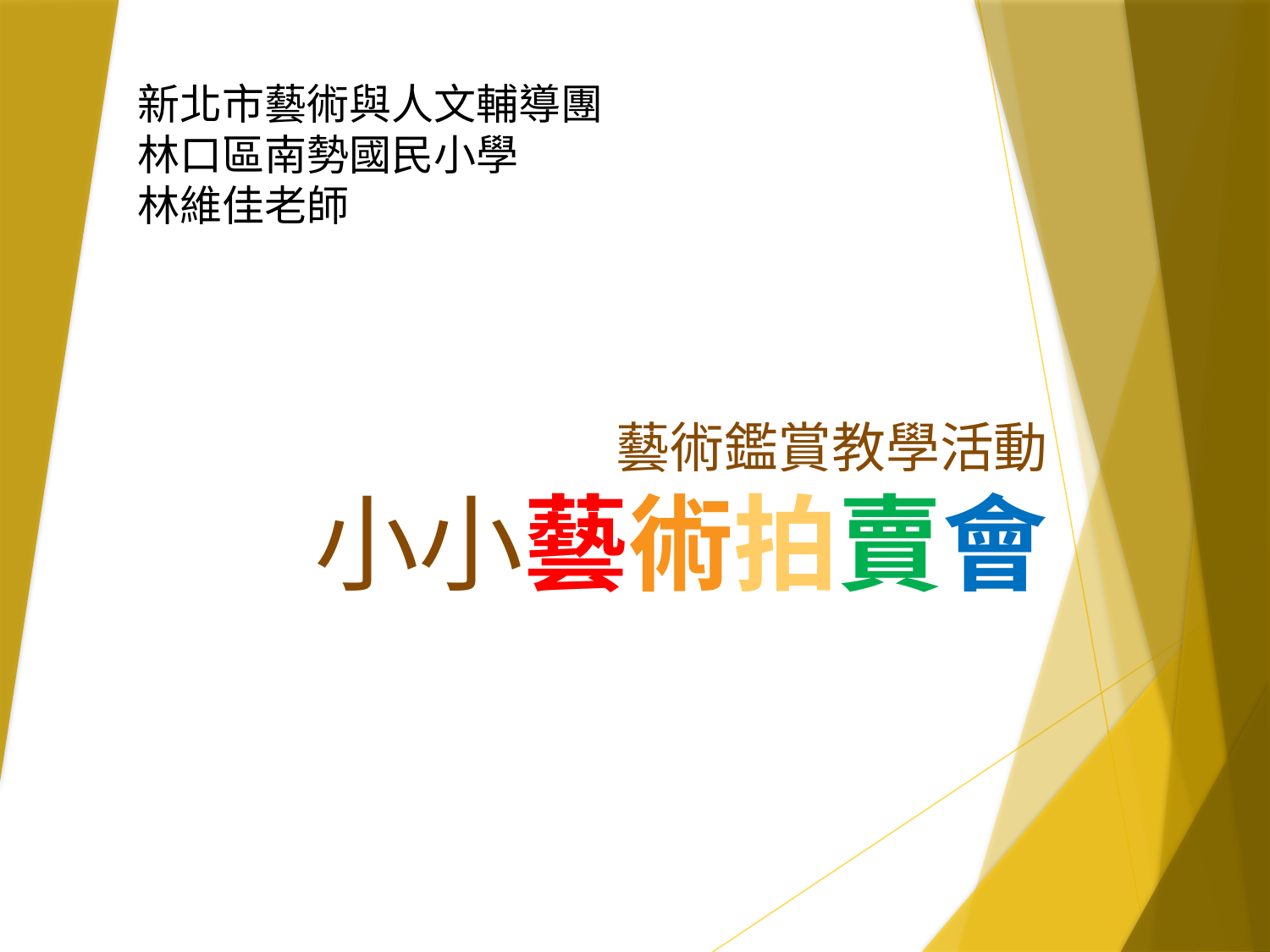

新北市藝術與人文輔導團
林口區南勢國民小學
林維佳老師
# 藝術鑑賞教學活動 小小藝術拍賣會